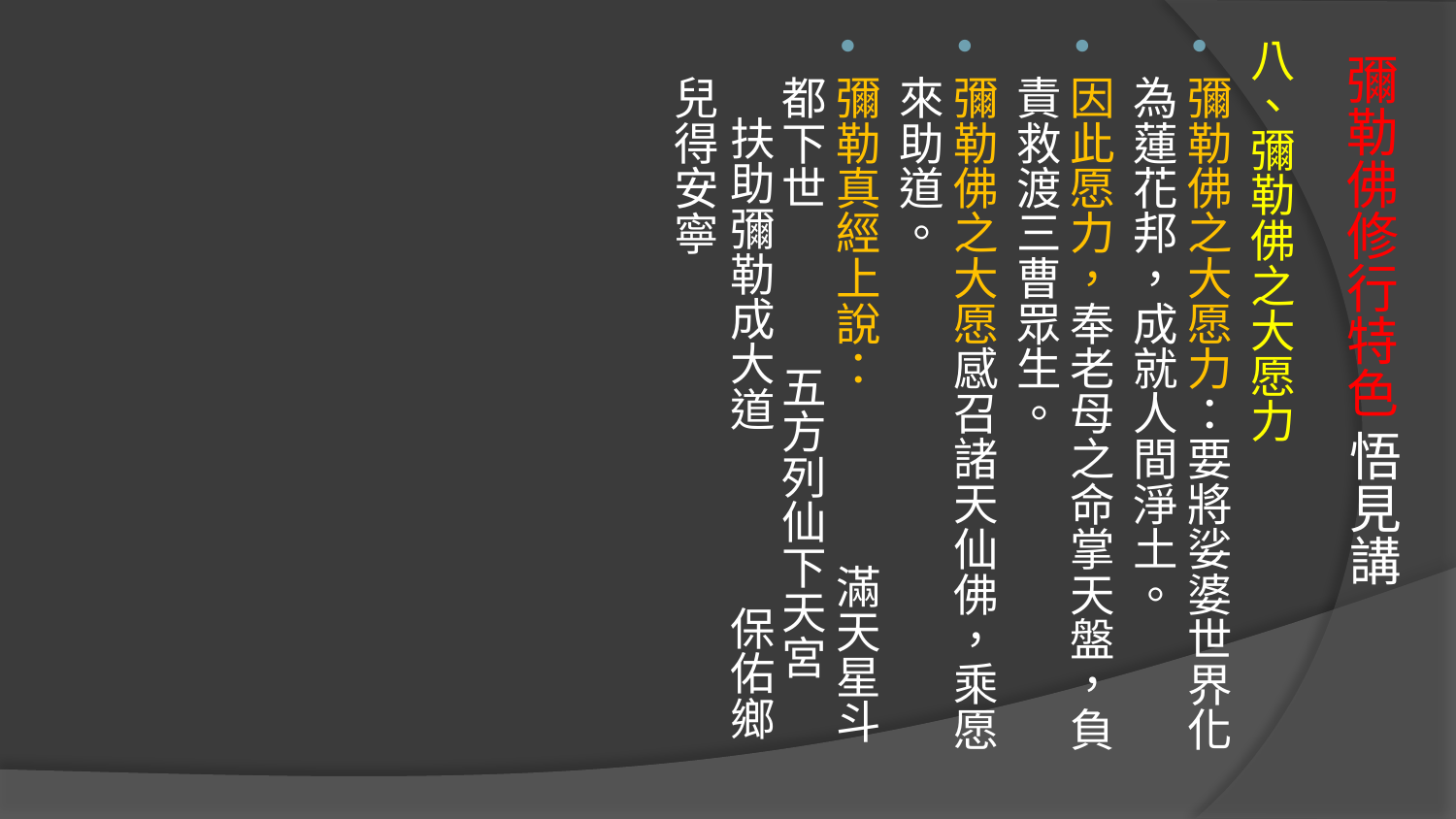

八、彌勒佛之大愿力
彌勒佛之大愿力：要將娑婆世界化為蓮花邦，成就人間淨土。
因此愿力，奉老母之命掌天盤，負責救渡三曹眾生。
彌勒佛之大愿感召諸天仙佛，乘愿來助道。
彌勒真經上說：                 滿天星斗都下世               五方列仙下天宮               扶助彌勒成大道                 保佑鄉兒得安寧

# 彌勒佛修行特色 悟見講